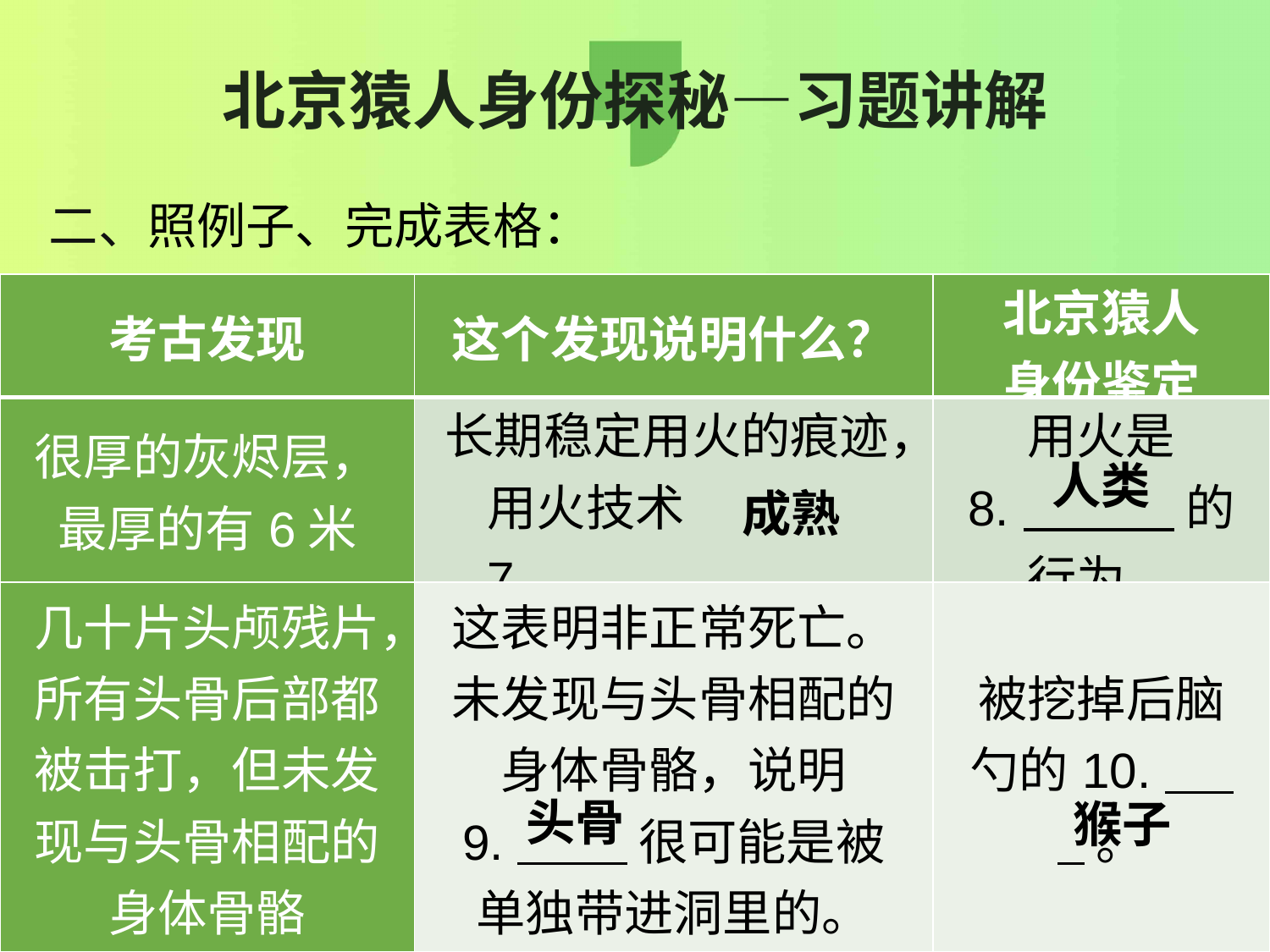

# 北京猿人身份探秘—习题讲解
 二、照例子、完成表格：
| 考古发现 | 这个发现说明什么？ | 北京猿人 身份鉴定 |
| --- | --- | --- |
| 很厚的灰烬层，最厚的有6米 | 长期稳定用火的痕迹，用火技术7. 。 | 用火是 8. 的 行为。 |
| 几十片头颅残片，所有头骨后部都被击打，但未发现与头骨相配的身体骨骼 | 这表明非正常死亡。未发现与头骨相配的身体骨骼，说明 9. 很可能是被单独带进洞里的。 | 被挖掉后脑勺的10. 。 |
人类
成熟
头骨
猴子